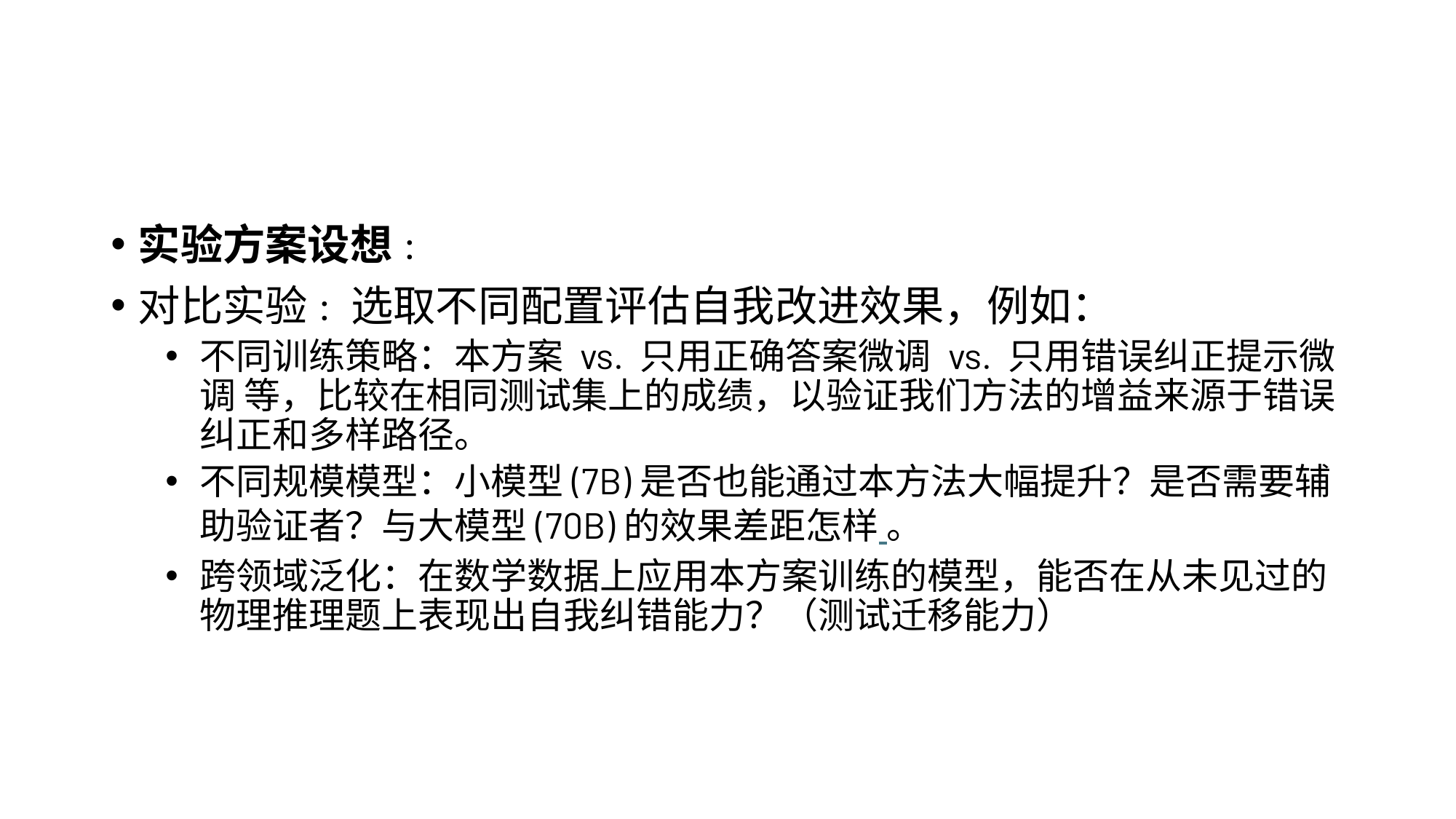

#
实验方案设想:
对比实验: 选取不同配置评估自我改进效果，例如：
不同训练策略：本方案 vs. 只用正确答案微调 vs. 只用错误纠正提示微调 等，比较在相同测试集上的成绩，以验证我们方法的增益来源于错误纠正和多样路径。
不同规模模型：小模型(7B)是否也能通过本方法大幅提升？是否需要辅助验证者？与大模型(70B)的效果差距怎样​ 。
跨领域泛化：在数学数据上应用本方案训练的模型，能否在从未见过的物理推理题上表现出自我纠错能力？（测试迁移能力）